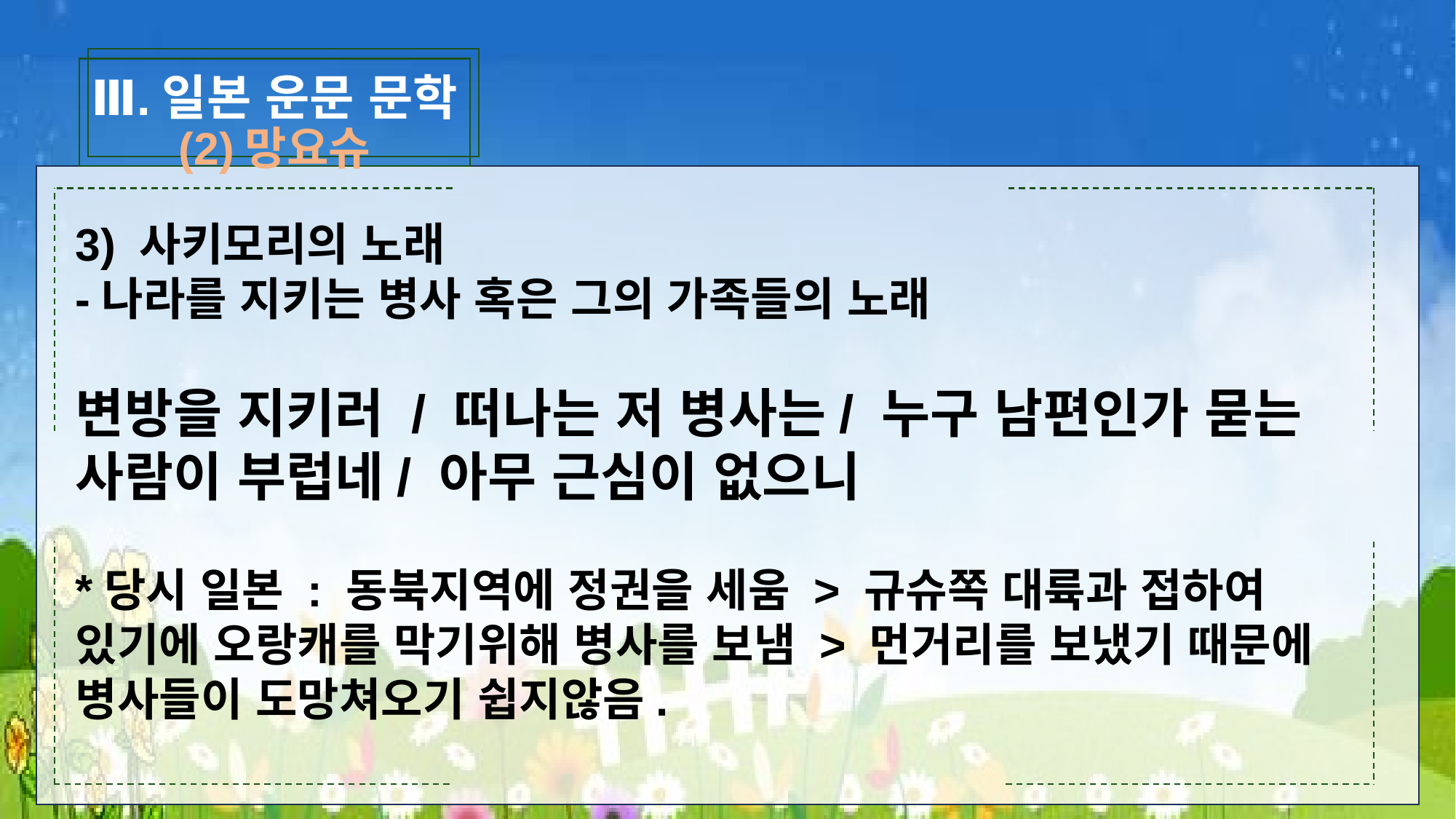

Ⅲ.일본 운문 문학
(2)망요슈

3) 사키모리의 노래
-나라를 지키는 병사 혹은 그의 가족들의 노래

변방을 지키러 / 떠나는 저 병사는/ 누구 남편인가 묻는 사람이 부럽네/ 아무 근심이 없으니

*당시 일본 : 동북지역에 정권을 세움 > 규슈쪽 대륙과 접하여 있기에 오랑캐를 막기위해 병사를 보냄 > 먼거리를 보냈기 때문에 병사들이 도망쳐오기 쉽지않음.